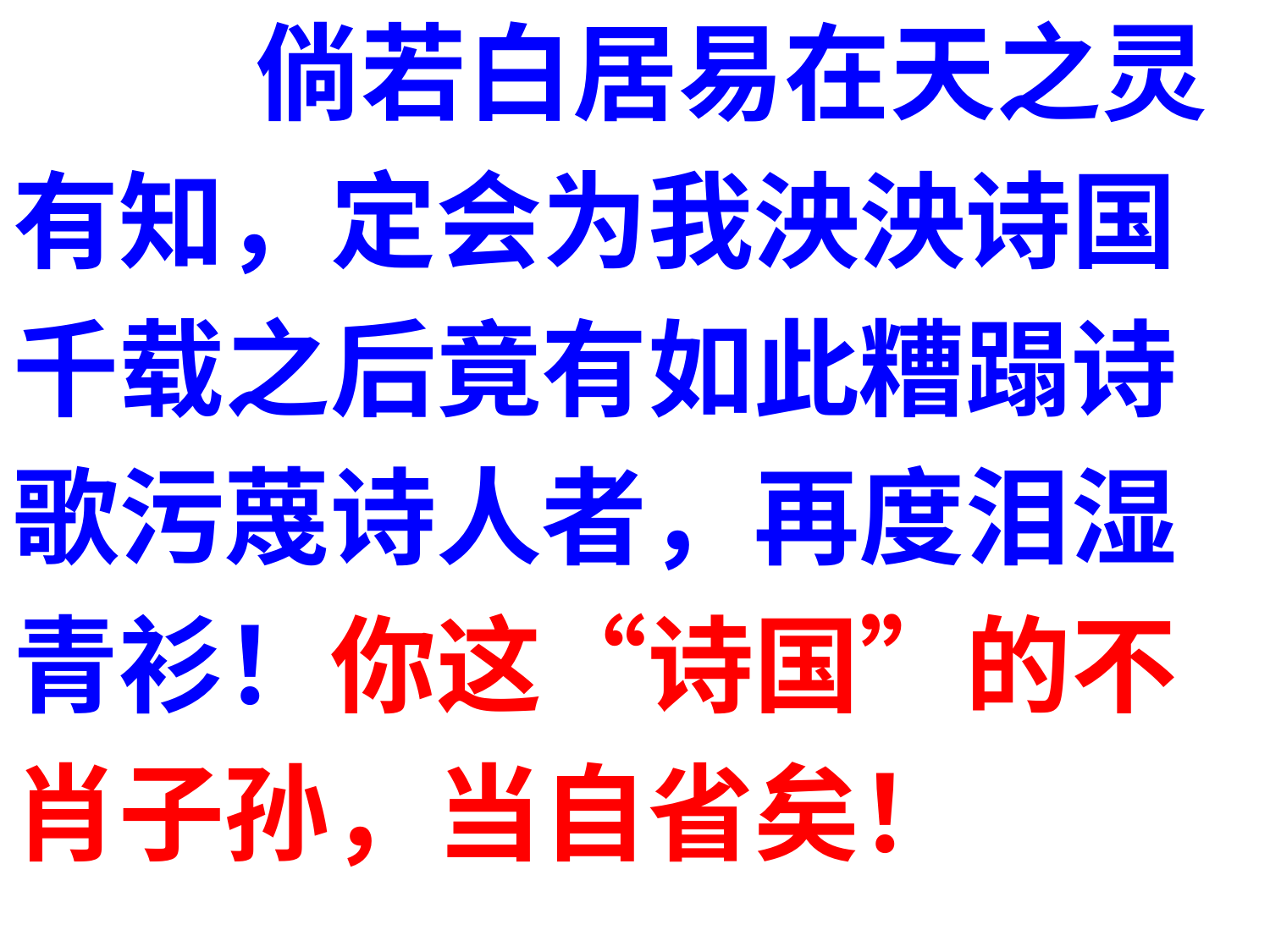

倘若白居易在天之灵
有知，定会为我泱泱诗国
千载之后竟有如此糟蹋诗
歌污蔑诗人者，再度泪湿
青衫！你这“诗国”的不
肖子孙，当自省矣！